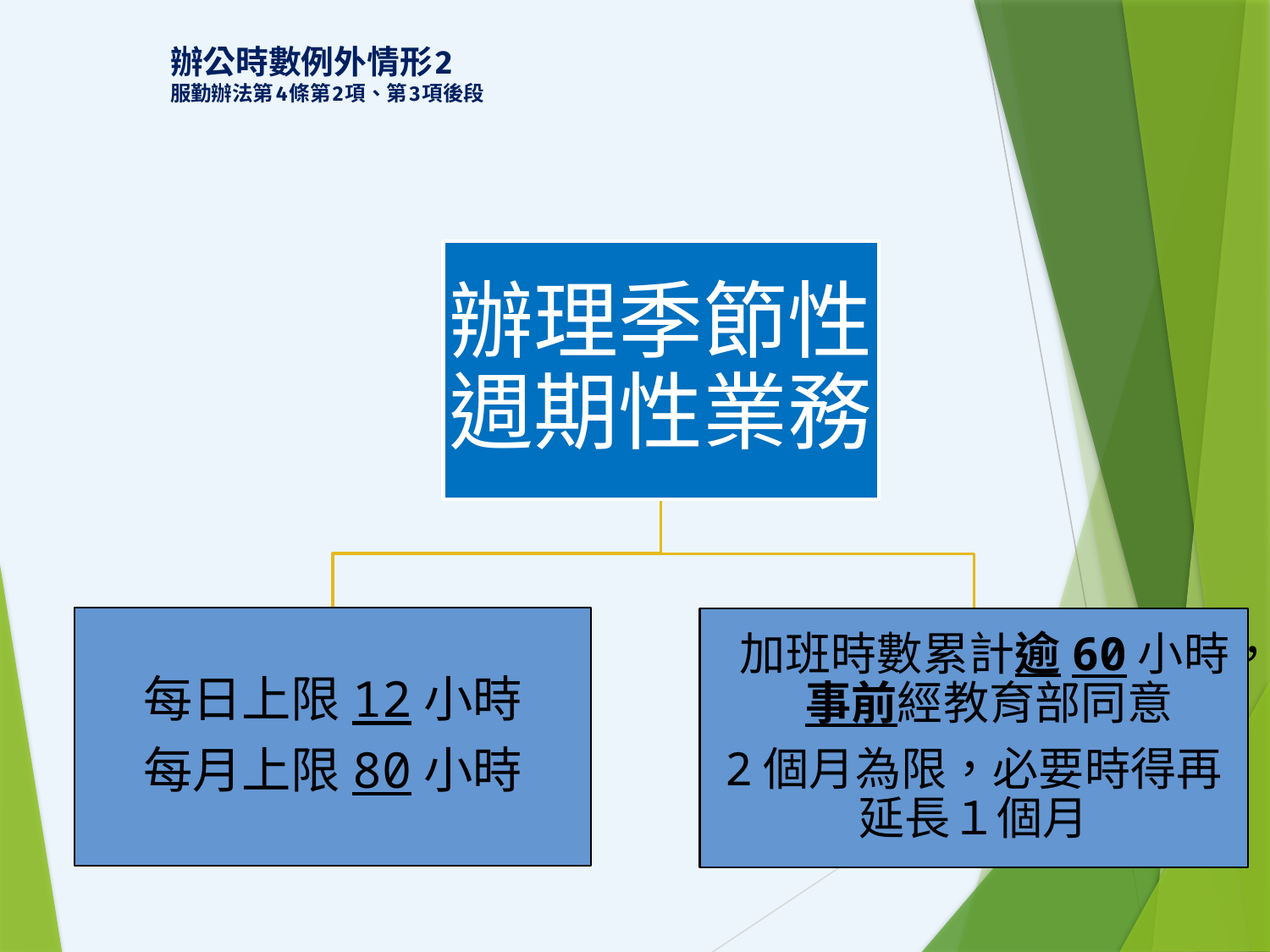

# 辦公時數例外情形2 服勤辦法第4條第2項、第3項後段
辦理季節性週期性業務
每日上限12小時
每月上限80小時

 加班時數累計逾60小時，   事前經教育部同意
2個月為限，必要時得再延長１個月